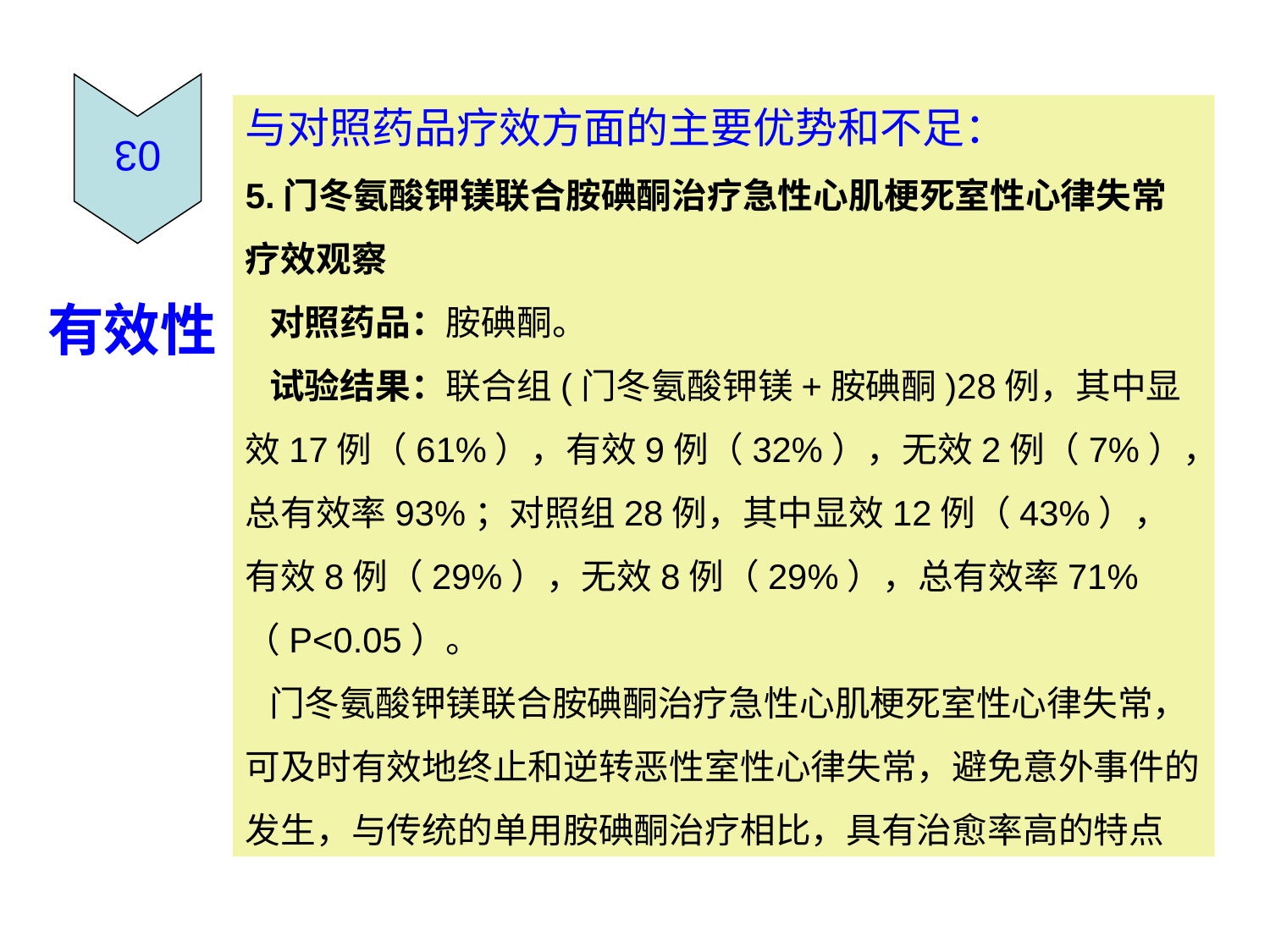

03
与对照药品疗效方面的主要优势和不足：
5.门冬氨酸钾镁联合胺碘酮治疗急性心肌梗死室性心律失常疗效观察
  对照药品：胺碘酮。
  试验结果：联合组(门冬氨酸钾镁+胺碘酮)28例，其中显效17例（61%），有效9例（32%），无效2例（7%），总有效率93%；对照组28例，其中显效12例（43%），有效8例（29%），无效8例（29%），总有效率71%（P<0.05）。
  门冬氨酸钾镁联合胺碘酮治疗急性心肌梗死室性心律失常，可及时有效地终止和逆转恶性室性心律失常，避免意外事件的发生，与传统的单用胺碘酮治疗相比，具有治愈率高的特点
# 有效性